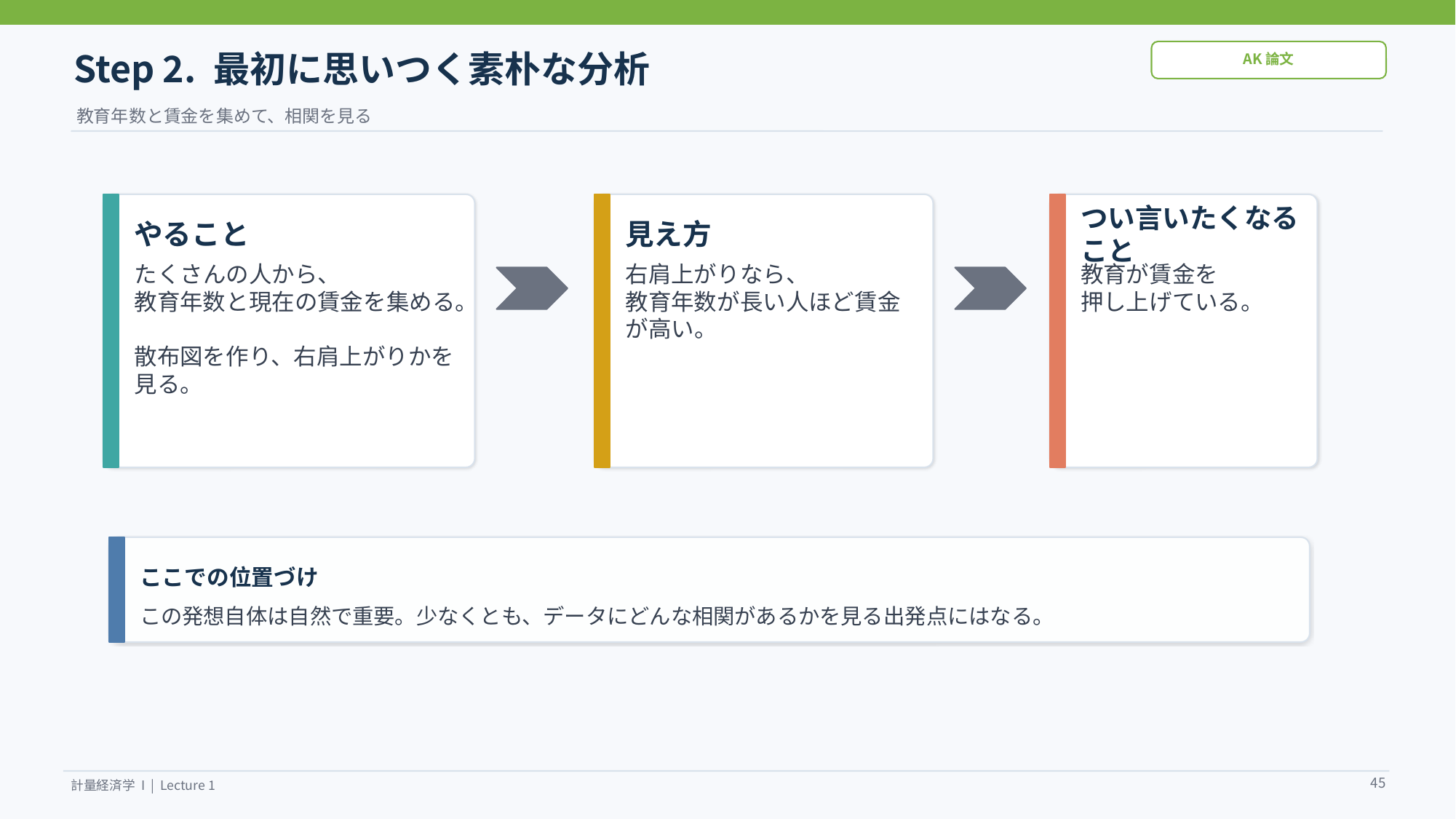

Step 2. 最初に思いつく素朴な分析

AK論文
教育年数と賃金を集めて、相関を見る

やること
見え方
つい言いたくなること
たくさんの人から、
教育年数と現在の賃金を集める。

散布図を作り、右肩上がりかを見る。
右肩上がりなら、
教育年数が長い人ほど賃金が高い。
教育が賃金を
押し上げている。

ここでの位置づけ
この発想自体は自然で重要。少なくとも、データにどんな相関があるかを見る出発点にはなる。

45
計量経済学 I  |  Lecture 1